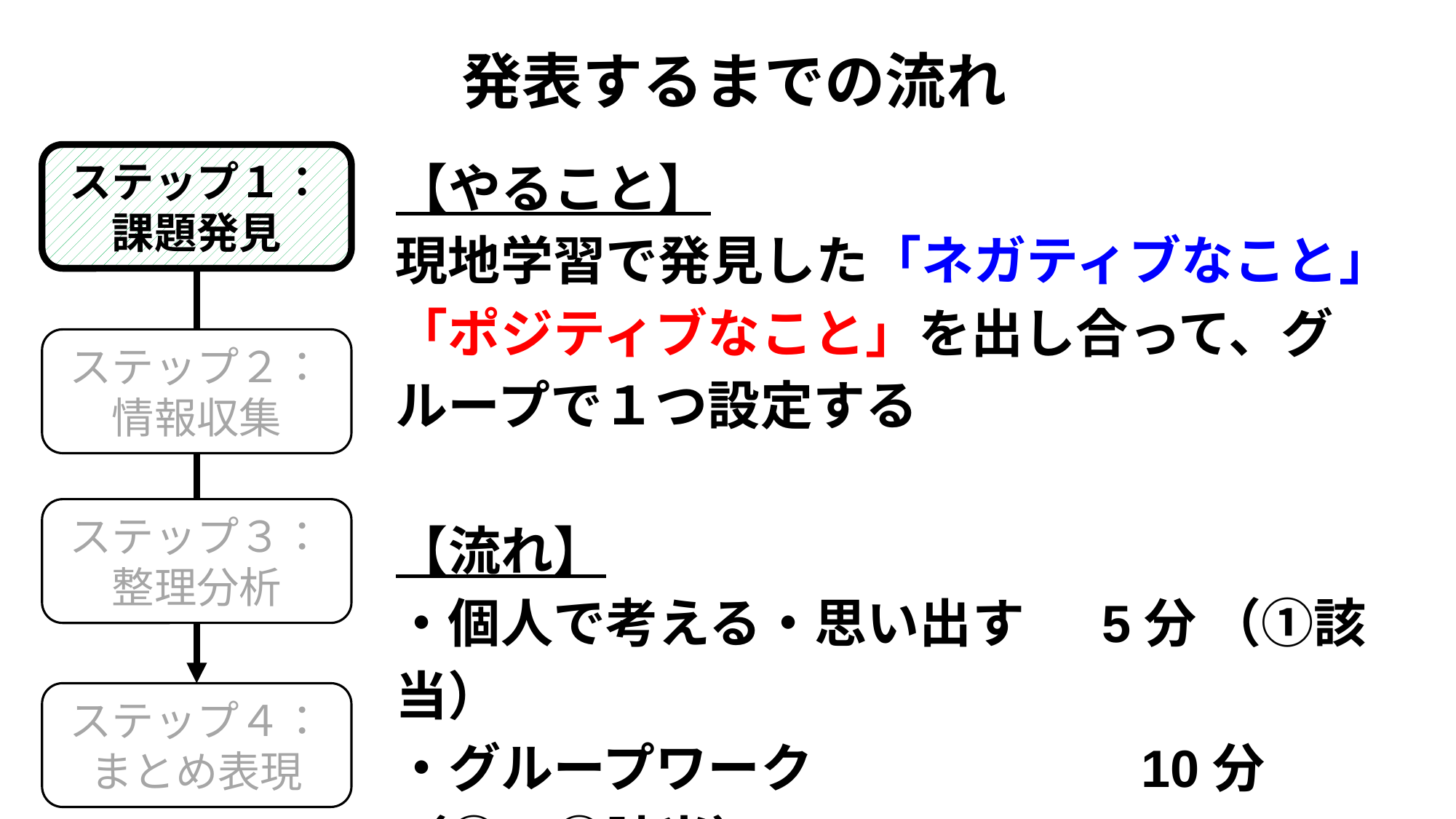

発表するまでの流れ
【やること】
現地学習で発見した「ネガティブなこと」 「ポジティブなこと」を出し合って、グループで１つ設定する

【流れ】
・個人で考える・思い出す　 5分 （①該当）
・グループワーク　　　　　　10分 （②・③該当）
ステップ１：
課題発見
ステップ２：
情報収集
ステップ３：
整理分析
ステップ４：
まとめ表現